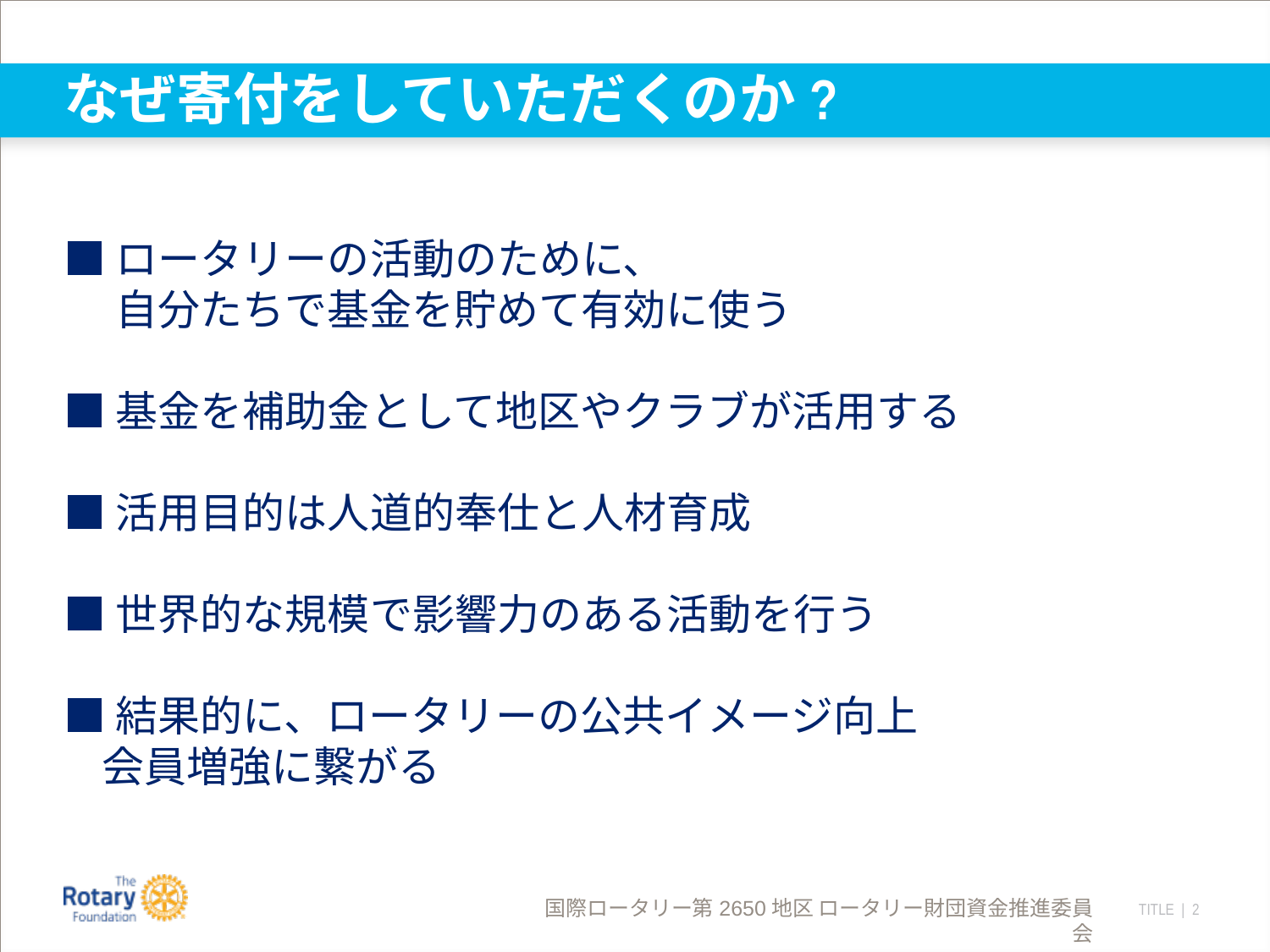

# なぜ寄付をしていただくのか?
■ロータリーの活動のために、
　 自分たちで基金を貯めて有効に使う

■基金を補助金として地区やクラブが活用する

■活用目的は人道的奉仕と人材育成

■世界的な規模で影響力のある活動を行う

■結果的に、ロータリーの公共イメージ向上
   会員増強に繋がる